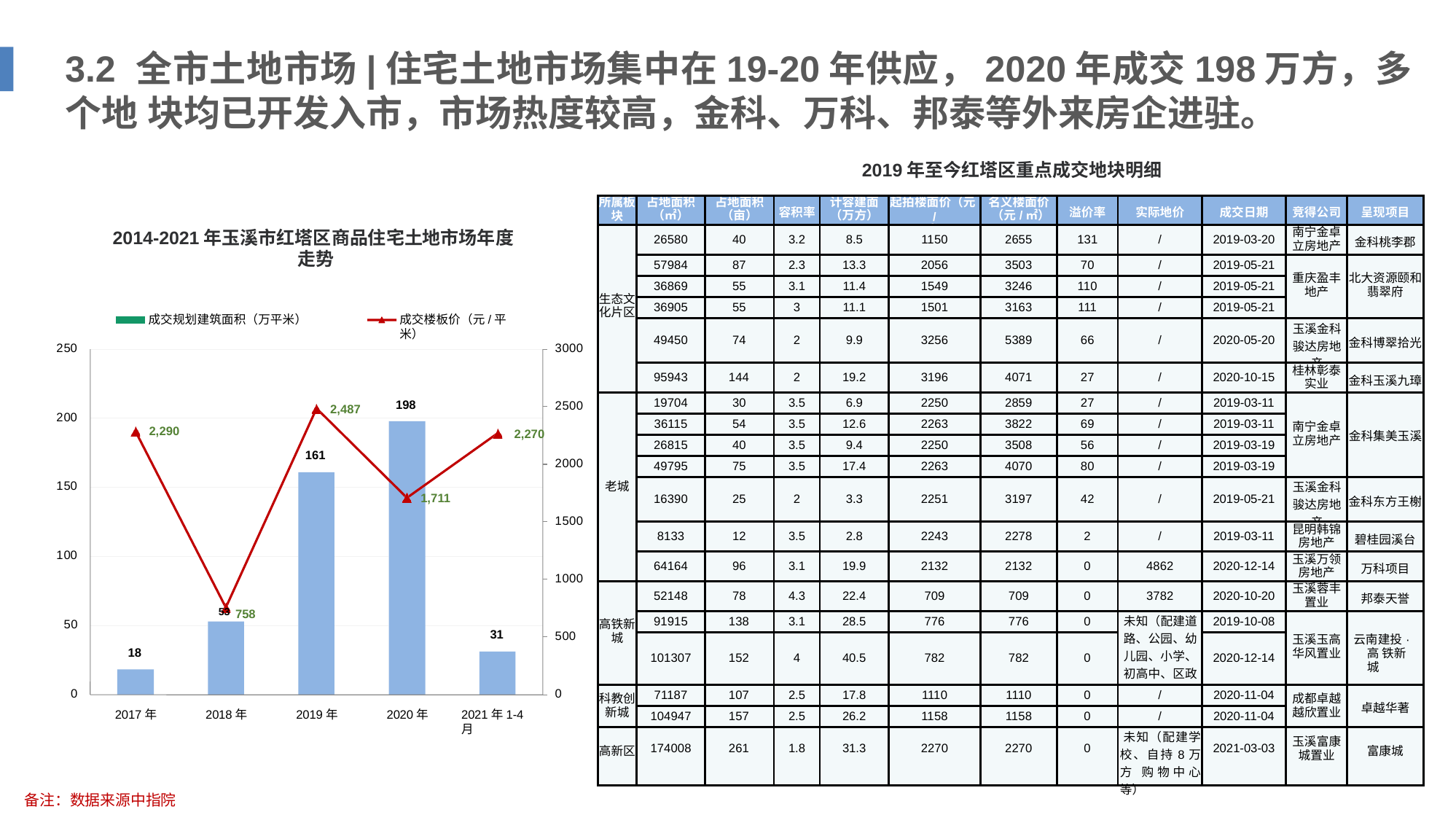

# 3.2	全市土地市场|住宅土地市场集中在19-20年供应，2020年成交198万方，多个地 块均已开发入市，市场热度较高，金科、万科、邦泰等外来房企进驻。
2019年至今红塔区重点成交地块明细
| 所属板 块 | 占地面积 （㎡） | 占地面积 （亩） | 容积率 | 计容建面 （万方） | 起拍楼面价（元/ ㎡） | 名义楼面价 （元/㎡） | 溢价率 | 实际地价 | 成交日期 | 竞得公司 | 呈现项目 |
| --- | --- | --- | --- | --- | --- | --- | --- | --- | --- | --- | --- |
| 生态文 化片区 | 26580 | 40 | 3.2 | 8.5 | 1150 | 2655 | 131 | / | 2019-03-20 | 南宁金卓 立房地产 | 金科桃李郡 |
|  | 57984 | 87 | 2.3 | 13.3 | 2056 | 3503 | 70 | / | 2019-05-21 | 重庆盈丰 地产 | 北大资源颐和 翡翠府 |
|  | 36869 | 55 | 3.1 | 11.4 | 1549 | 3246 | 110 | / | 2019-05-21 |  |  |
|  | 36905 | 55 | 3 | 11.1 | 1501 | 3163 | 111 | / | 2019-05-21 |  |  |
|  | 49450 | 74 | 2 | 9.9 | 3256 | 5389 | 66 | / | 2020-05-20 | 玉溪金科 骏达房地 产 | 金科博翠拾光 |
|  | 95943 | 144 | 2 | 19.2 | 3196 | 4071 | 27 | / | 2020-10-15 | 桂林彰泰 实业 | 金科玉溪九璋 |
| 老城 | 19704 | 30 | 3.5 | 6.9 | 2250 | 2859 | 27 | / | 2019-03-11 | 南宁金卓 立房地产 | 金科集美玉溪 |
|  | 36115 | 54 | 3.5 | 12.6 | 2263 | 3822 | 69 | / | 2019-03-11 |  |  |
|  | 26815 | 40 | 3.5 | 9.4 | 2250 | 3508 | 56 | / | 2019-03-19 |  |  |
|  | 49795 | 75 | 3.5 | 17.4 | 2263 | 4070 | 80 | / | 2019-03-19 |  |  |
|  | 16390 | 25 | 2 | 3.3 | 2251 | 3197 | 42 | / | 2019-05-21 | 玉溪金科 骏达房地 产 | 金科东方王榭 |
|  | 8133 | 12 | 3.5 | 2.8 | 2243 | 2278 | 2 | / | 2019-03-11 | 昆明韩锦 房地产 | 碧桂园溪台 |
|  | 64164 | 96 | 3.1 | 19.9 | 2132 | 2132 | 0 | 4862 | 2020-12-14 | 玉溪万领 房地产 | 万科项目 |
| 高铁新 城 | 52148 | 78 | 4.3 | 22.4 | 709 | 709 | 0 | 3782 | 2020-10-20 | 玉溪蓉丰 置业 | 邦泰天誉 |
|  | 91915 | 138 | 3.1 | 28.5 | 776 | 776 | 0 | 未知（配建道 路、公园、幼 儿园、小学、 初高中、区政 府大楼等） | 2019-10-08 | 玉溪玉高 华风置业 | 云南建投·高 铁新城 |
|  | 101307 | 152 | 4 | 40.5 | 782 | 782 | 0 |  | 2020-12-14 |  |  |
| 科教创 新城 | 71187 | 107 | 2.5 | 17.8 | 1110 | 1110 | 0 | / | 2020-11-04 | 成都卓越 越欣置业 | 卓越华著 |
|  | 104947 | 157 | 2.5 | 26.2 | 1158 | 1158 | 0 | / | 2020-11-04 |  |  |
| 高新区 | 174008 | 261 | 1.8 | 31.3 | 2270 | 2270 | 0 | 未知（配建学 校、自持8万方 购物中心等） | 2021-03-03 | 玉溪富康 城置业 | 富康城 |
2014-2021年玉溪市红塔区商品住宅土地市场年度 走势
成交规划建筑面积（万平米）
成交楼板价（元/平米）

250
3000

198
2500
2,487

200

2,290
2,270

161
2000

150

1,711

1500

100

1000

53 758

50

31

500

18

0
0

2017年
2018年
2019年
2020年
2021年1-4月
备注：数据来源中指院